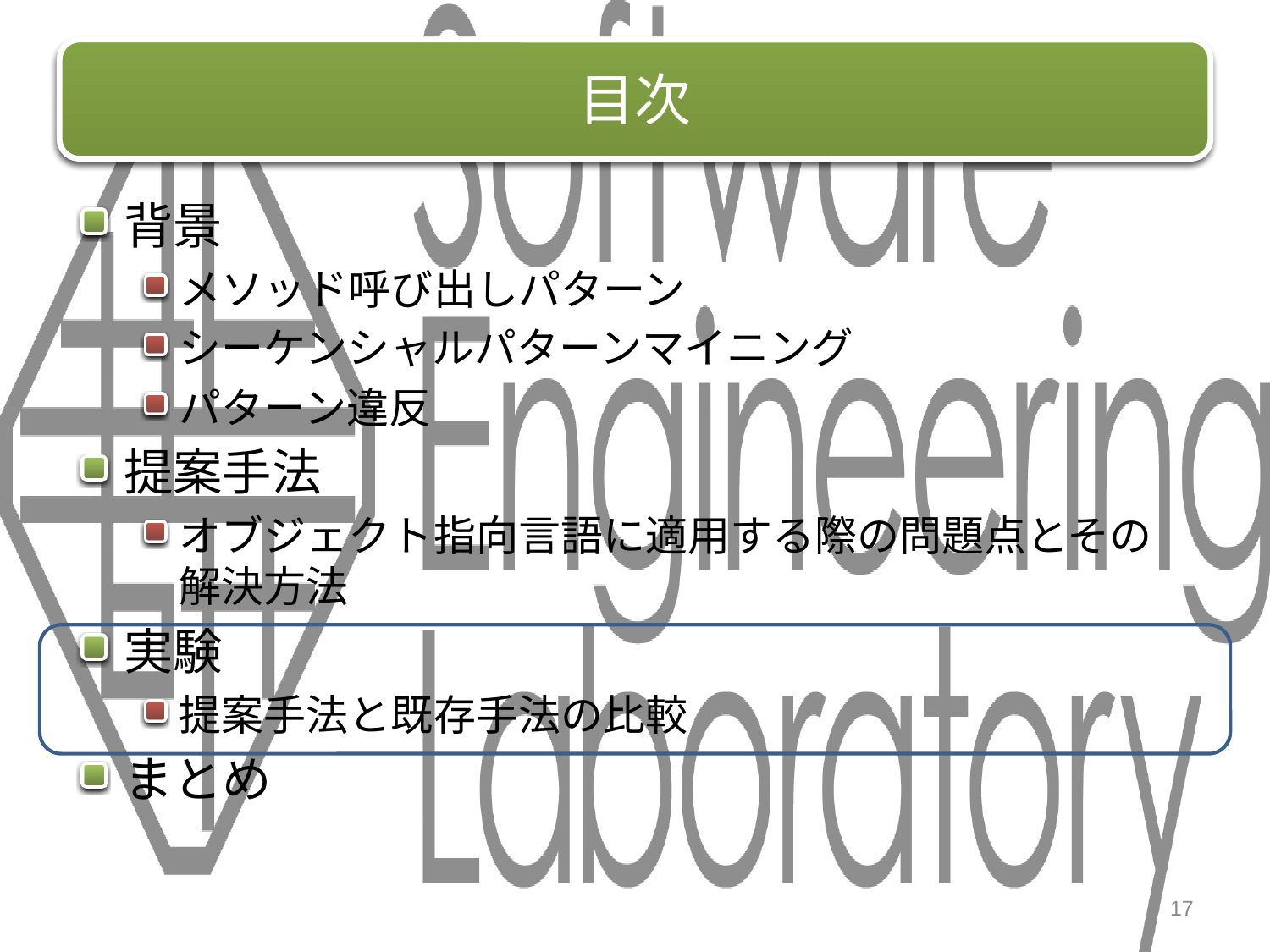

# 目次
背景
メソッド呼び出しパターン
シーケンシャルパターンマイニング
パターン違反
提案手法
オブジェクト指向言語に適用する際の問題点とその解決方法
実験
提案手法と既存手法の比較
まとめ

17